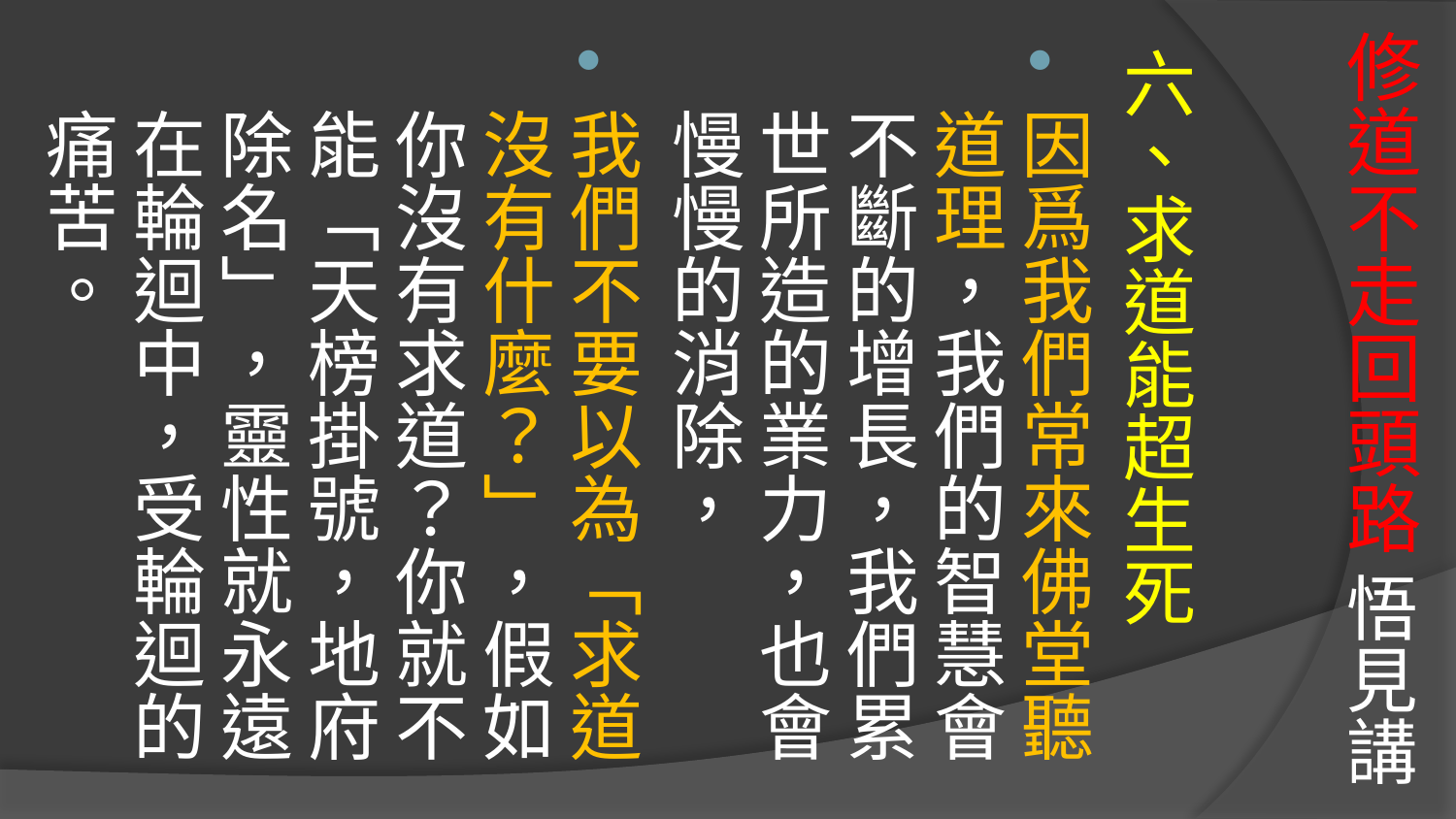

# 修道不走回頭路 悟見講
六、求道能超生死
因爲我們常來佛堂聽道理，我們的智慧會不斷的增長，我們累世所造的業力，也會慢慢的消除，
我們不要以為「求道沒有什麼？」，假如你沒有求道？你就不能「天榜掛號，地府除名」，靈性就永遠在輪迴中，受輪迴的痛苦。